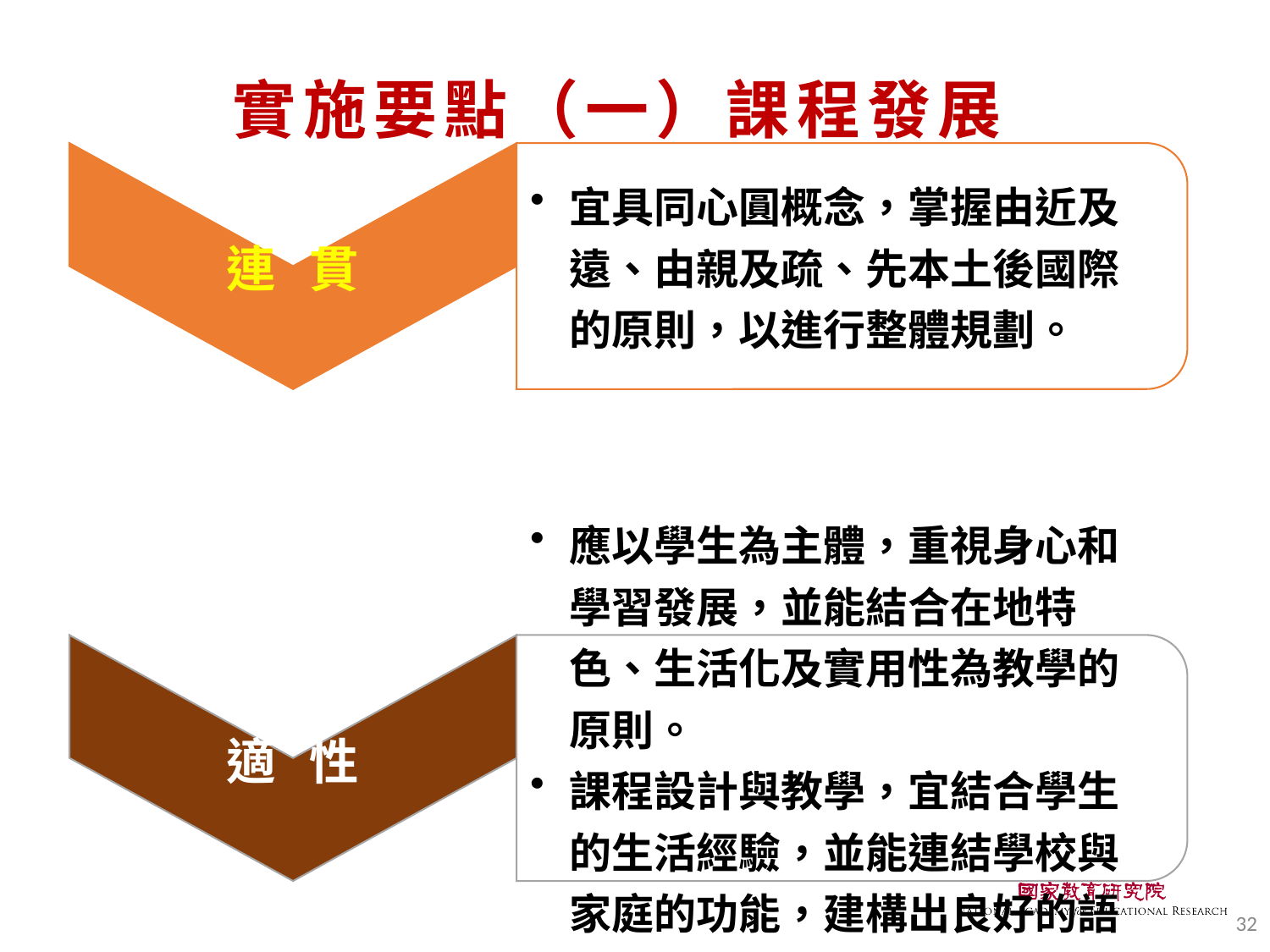

# 實施要點（一）課程發展
連   貫
適   性
32